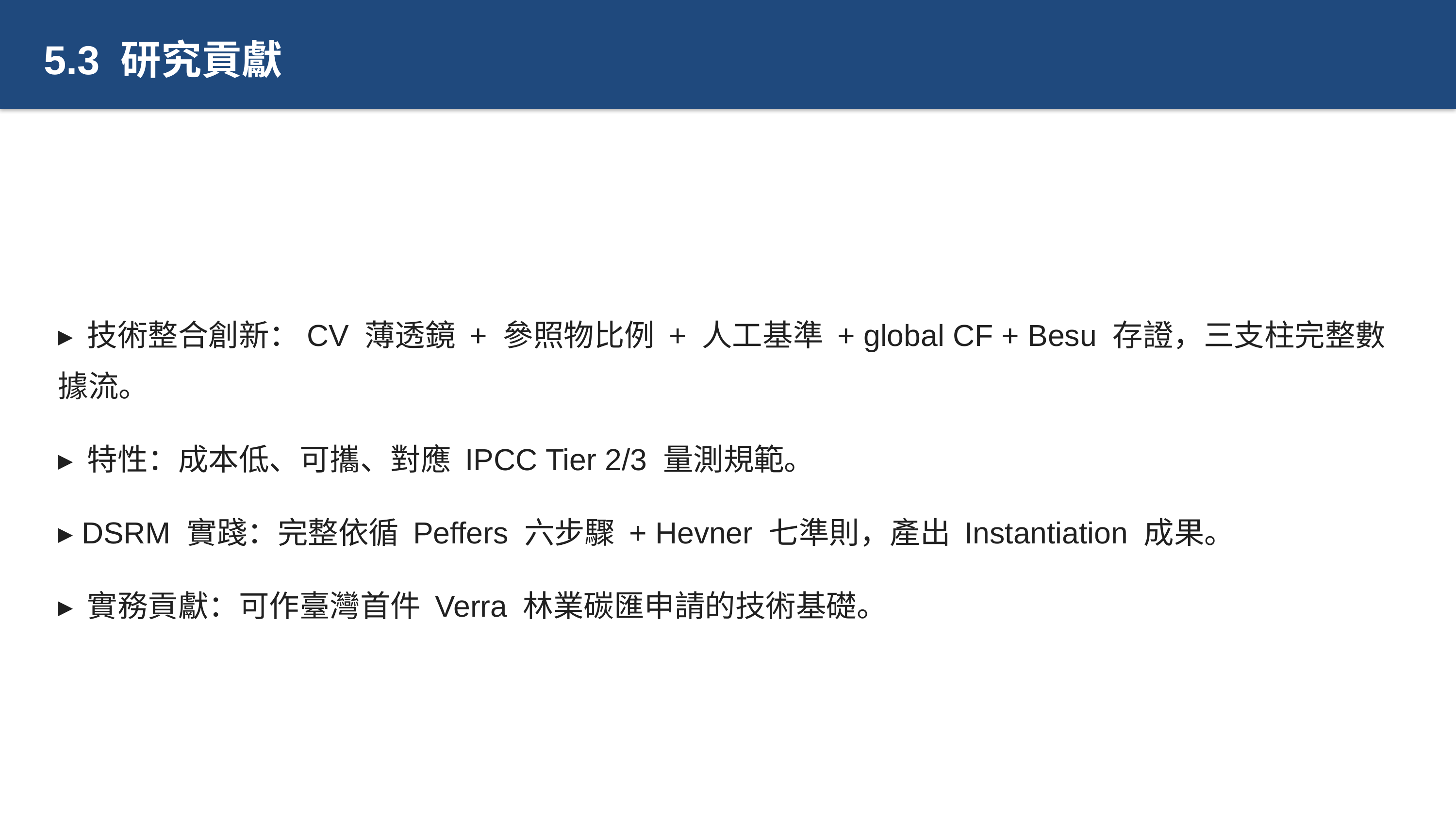

5.3 研究貢獻
▸ 技術整合創新：CV 薄透鏡 + 參照物比例 + 人工基準 + global CF + Besu 存證，三支柱完整數據流。
▸ 特性：成本低、可攜、對應 IPCC Tier 2/3 量測規範。
▸ DSRM 實踐：完整依循 Peffers 六步驟 + Hevner 七準則，產出 Instantiation 成果。
▸ 實務貢獻：可作臺灣首件 Verra 林業碳匯申請的技術基礎。